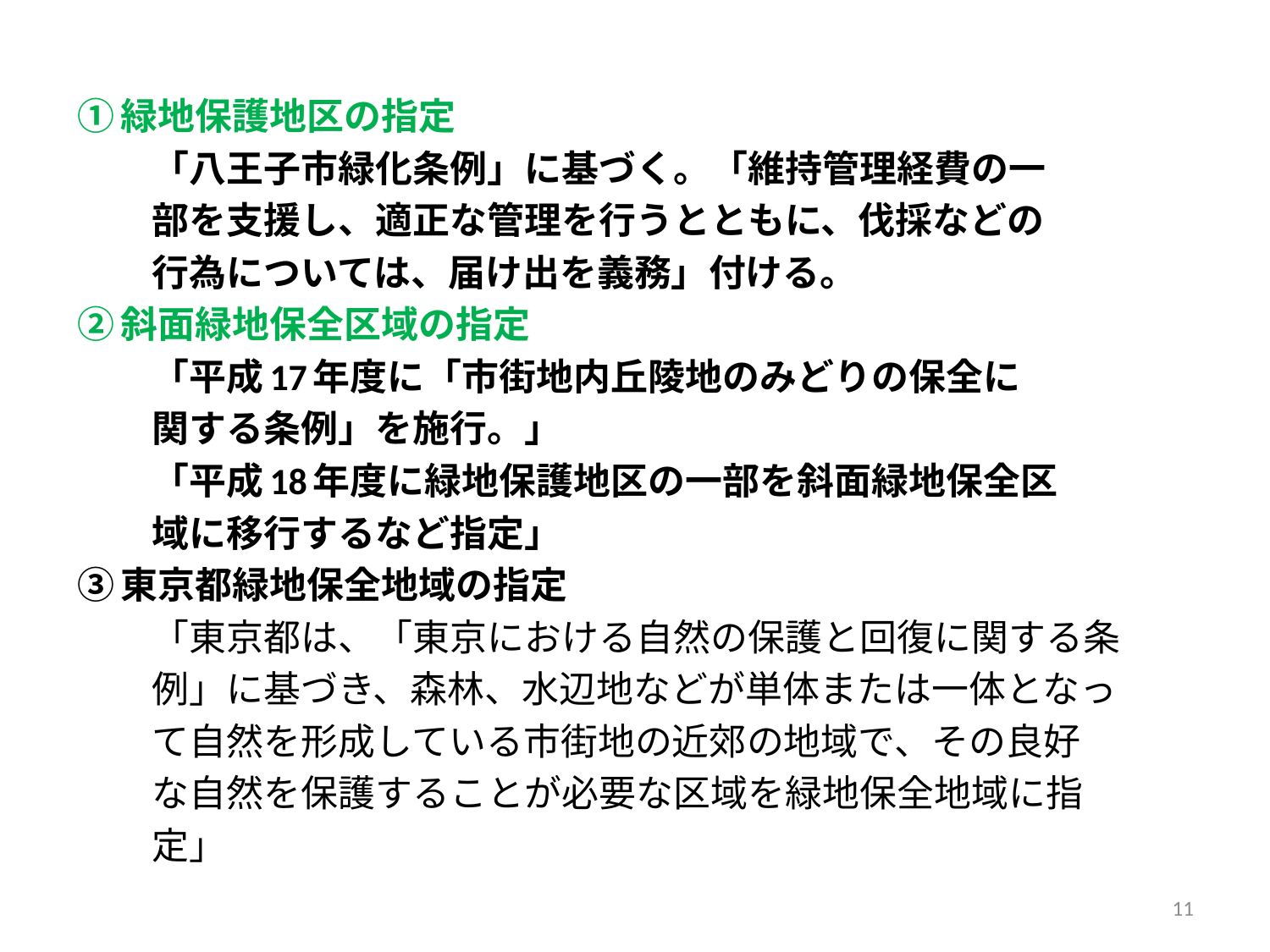

①緑地保護地区の指定
　　「八王子市緑化条例」に基づく。「維持管理経費の一
　　部を支援し、適正な管理を行うとともに、伐採などの
　　行為については、届け出を義務」付ける。
②斜面緑地保全区域の指定
　　「平成17年度に「市街地内丘陵地のみどりの保全に
　　関する条例」を施行。」
　　「平成18年度に緑地保護地区の一部を斜面緑地保全区
　　域に移行するなど指定」
③東京都緑地保全地域の指定
　　「東京都は、「東京における自然の保護と回復に関する条
　　例」に基づき、森林、水辺地などが単体または一体となっ
　　て自然を形成している市街地の近郊の地域で、その良好
　　な自然を保護することが必要な区域を緑地保全地域に指
　　定」

11